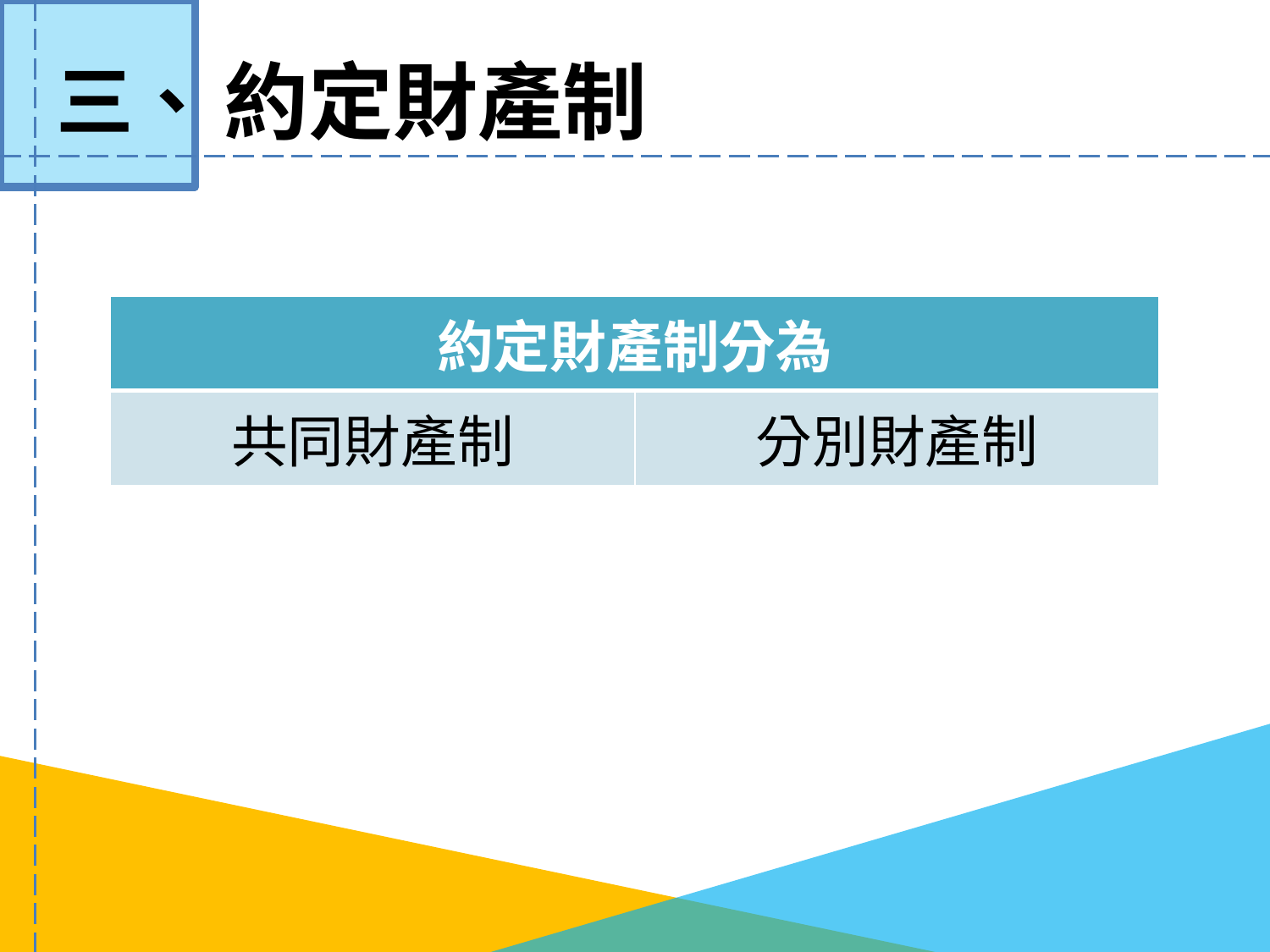

# 約定財產制
三、
| 約定財產制分為 |  |
| --- | --- |
| 共同財產制 | 分別財產制 |